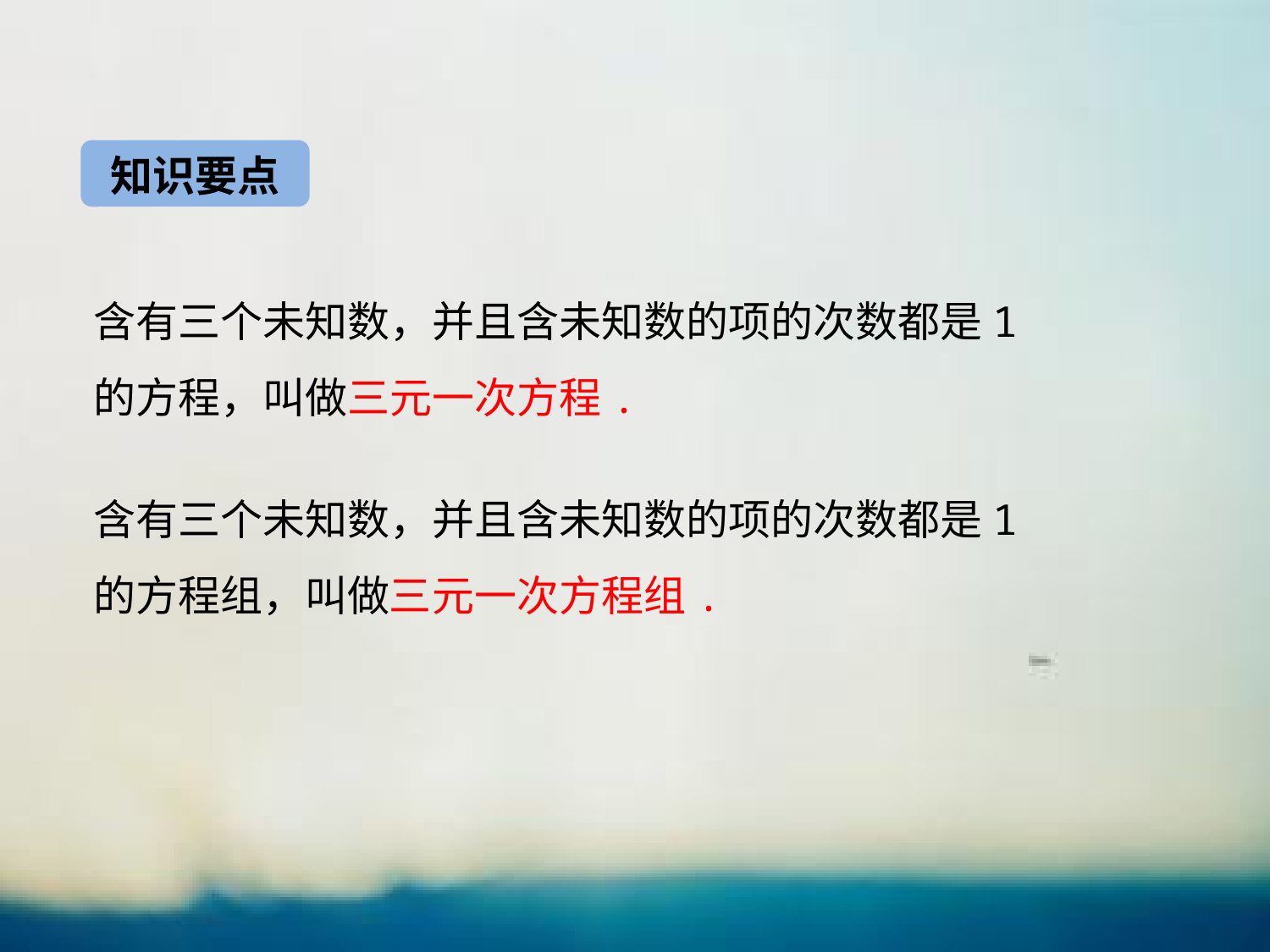

知识要点
含有三个未知数，并且含未知数的项的次数都是1 的方程，叫做三元一次方程.
含有三个未知数，并且含未知数的项的次数都是1的方程组，叫做三元一次方程组.